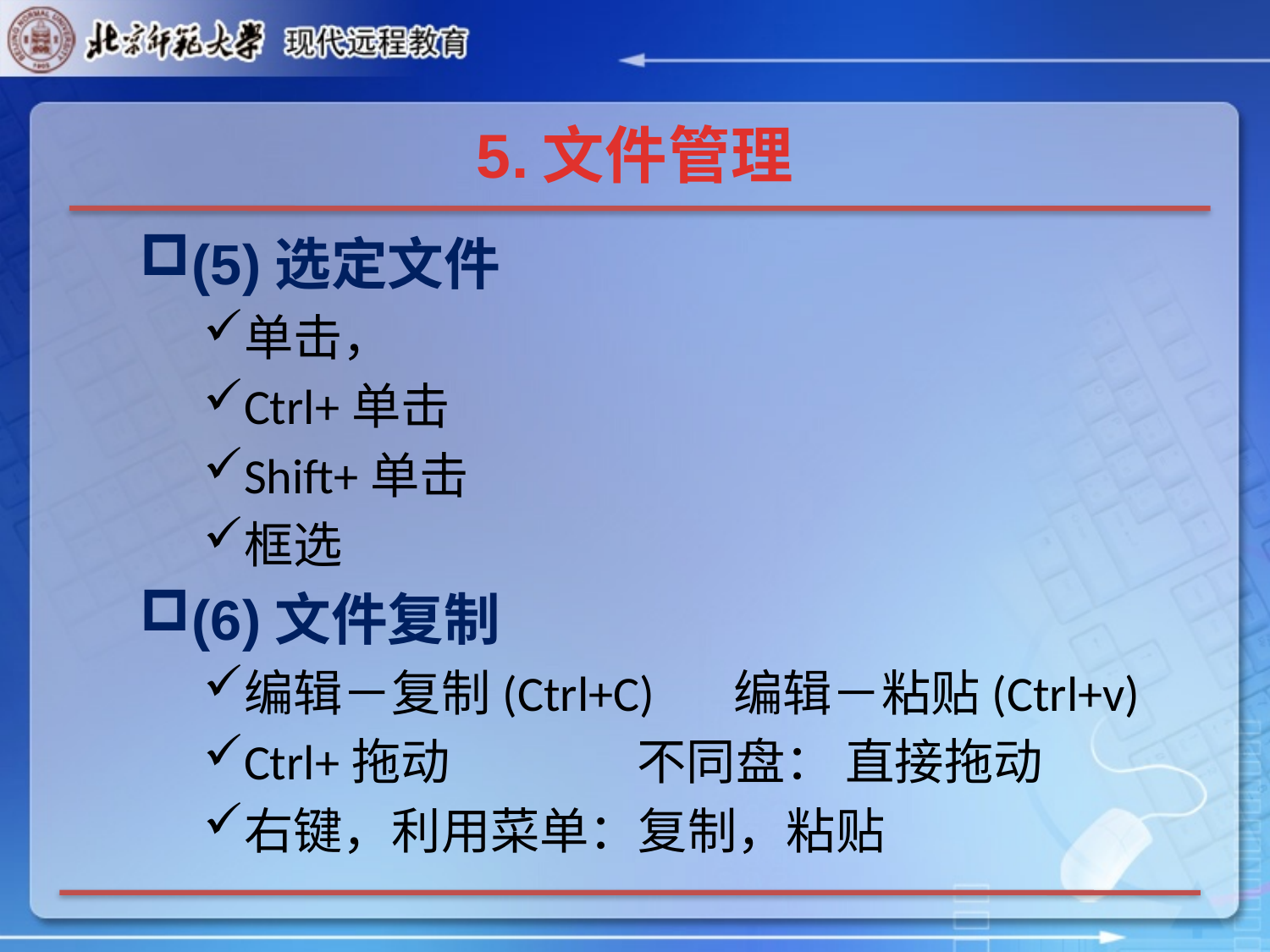

# 5.文件管理
(5)选定文件
单击，
Ctrl+单击
Shift+单击
框选
(6)文件复制
编辑－复制(Ctrl+C)      编辑－粘贴(Ctrl+v)
Ctrl+拖动                 不同盘： 直接拖动
右键，利用菜单：复制，粘贴